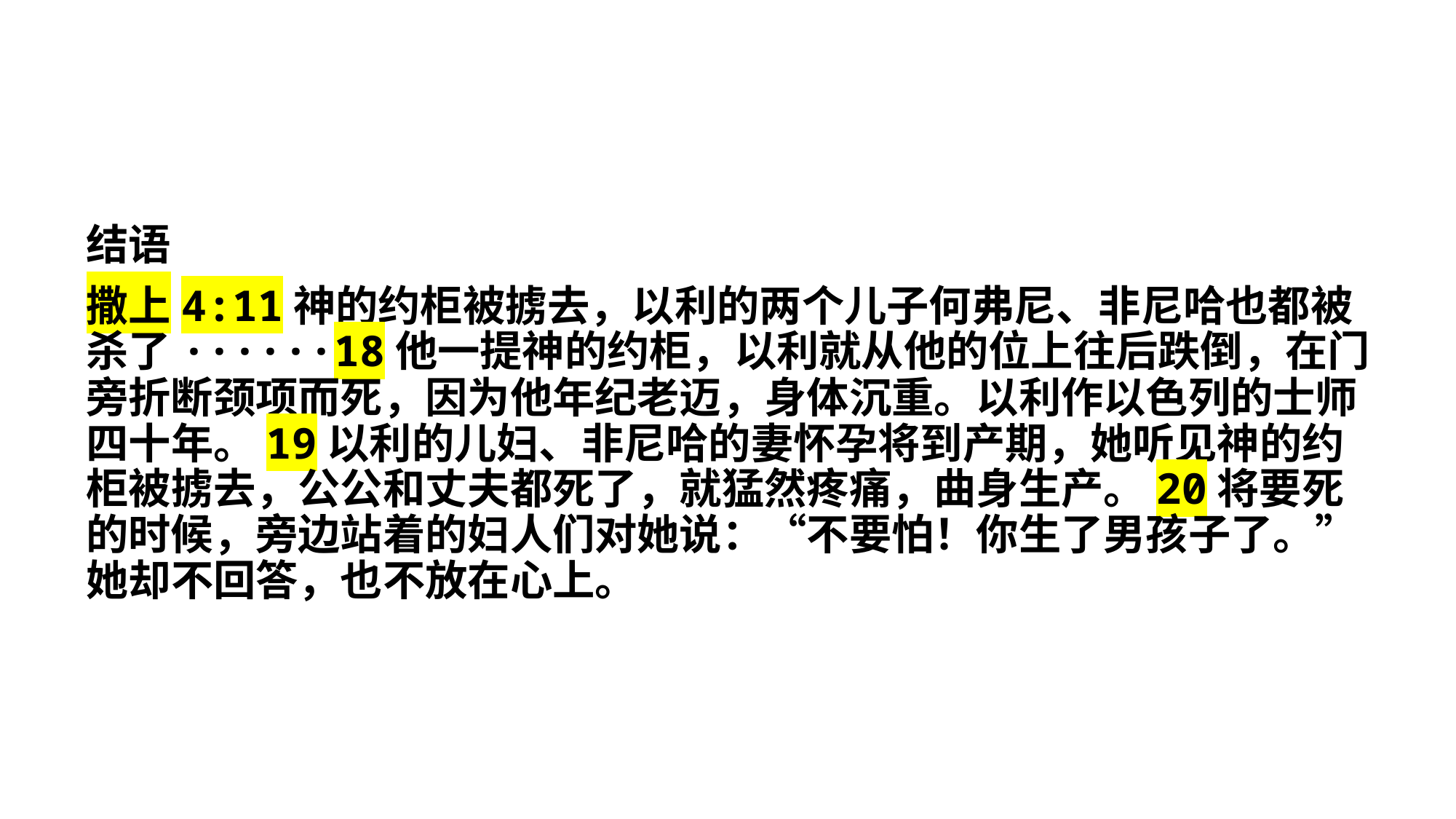

结语
撒上4:11神的约柜被掳去，以利的两个儿子何弗尼、非尼哈也都被杀了······18他一提神的约柜，以利就从他的位上往后跌倒，在门旁折断颈项而死，因为他年纪老迈，身体沉重。以利作以色列的士师四十年。19以利的儿妇、非尼哈的妻怀孕将到产期，她听见神的约柜被掳去，公公和丈夫都死了，就猛然疼痛，曲身生产。20将要死的时候，旁边站着的妇人们对她说：“不要怕！你生了男孩子了。”她却不回答，也不放在心上。